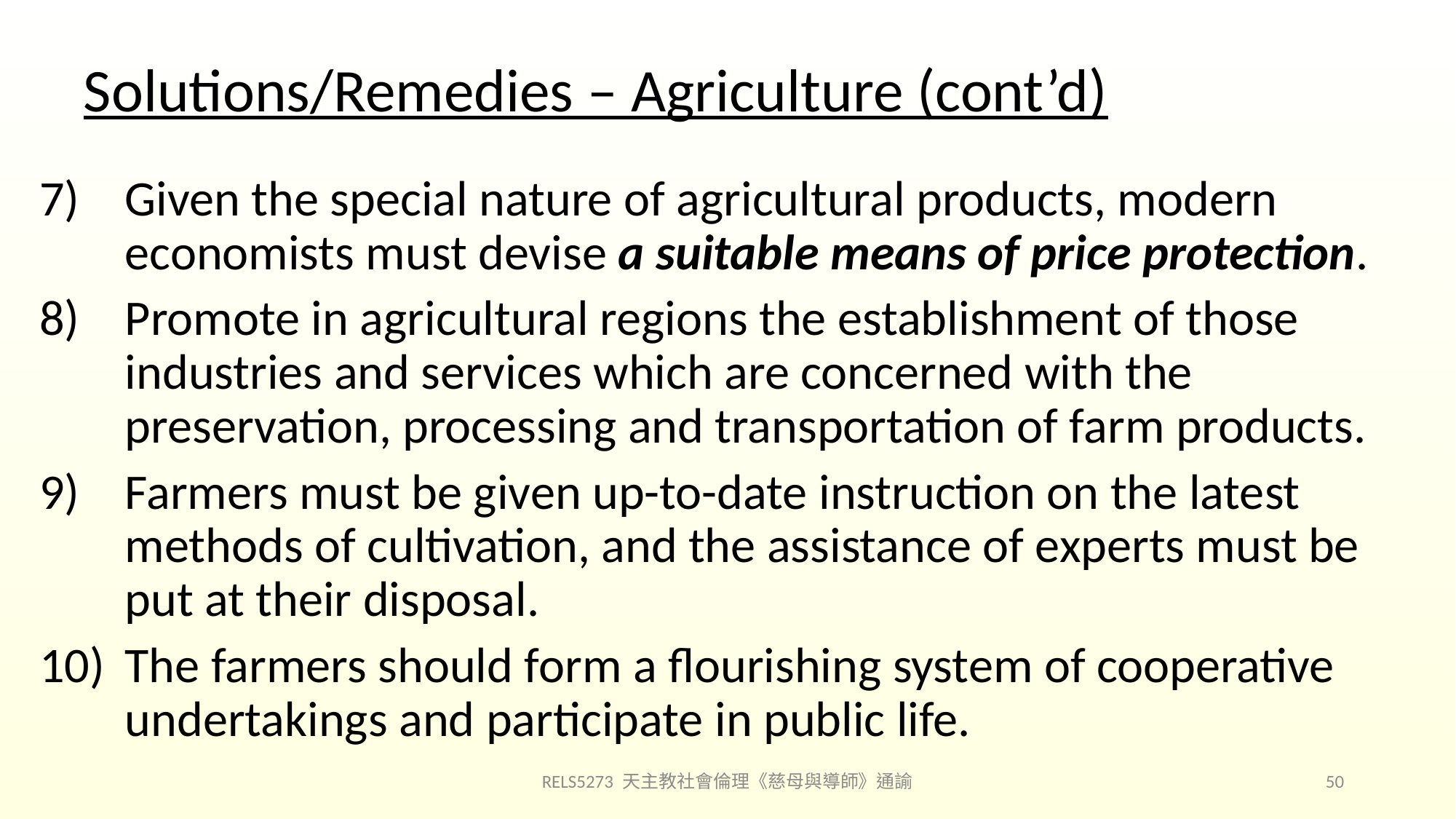

# Solutions/Remedies – Agriculture (cont’d)
Given the special nature of agricultural products, modern economists must devise a suitable means of price protection.
Promote in agricultural regions the establishment of those industries and services which are concerned with the preservation, processing and transportation of farm products.
Farmers must be given up-to-date instruction on the latest methods of cultivation, and the assistance of experts must be put at their disposal.
The farmers should form a flourishing system of cooperative undertakings and participate in public life.

RELS5273 天主教社會倫理《慈母與導師》通諭
50